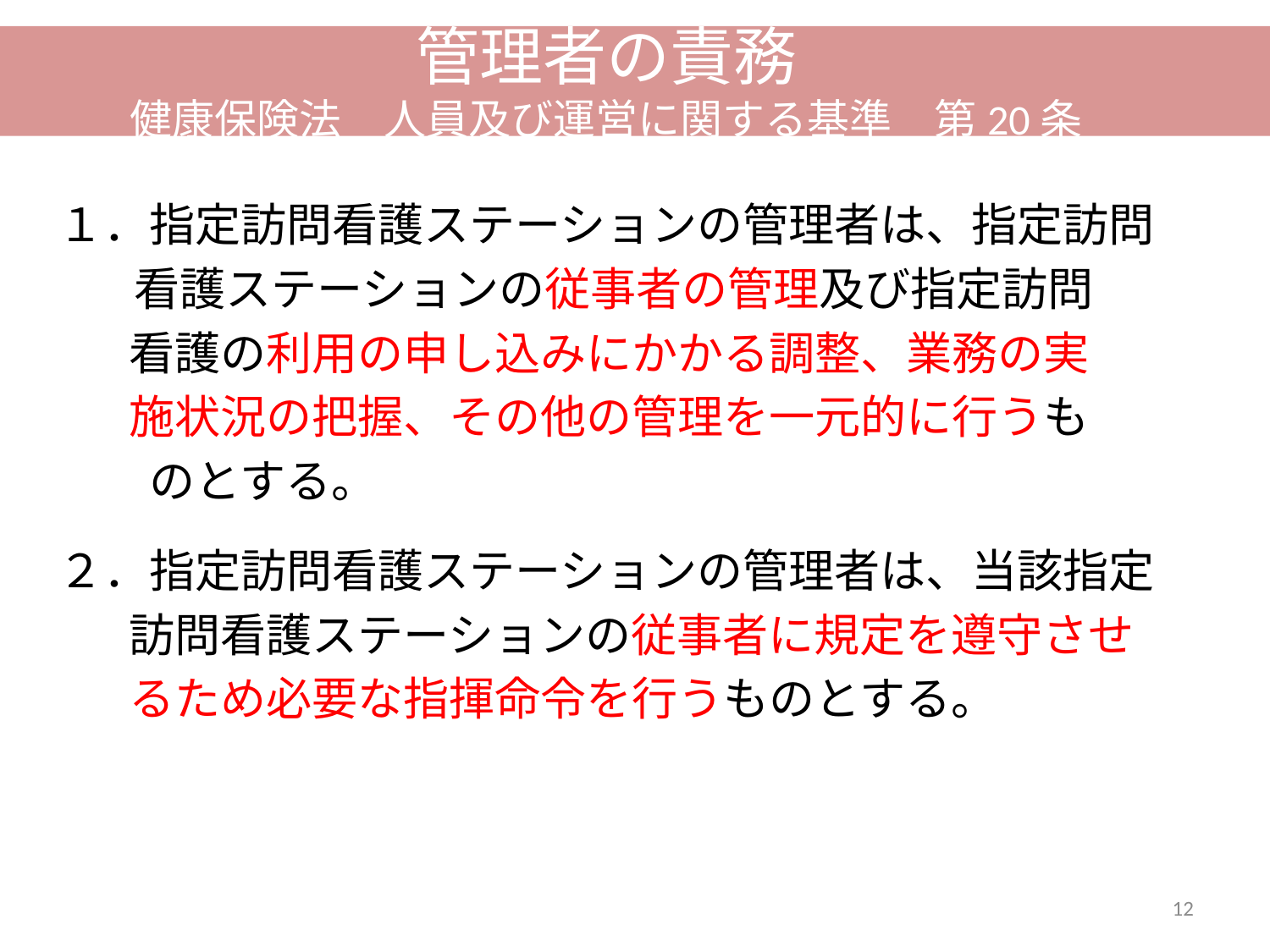

管理者の責務
健康保険法　人員及び運営に関する基準　第20条
１．指定訪問看護ステーションの管理者は、指定訪問
　   看護ステーションの従事者の管理及び指定訪問
      看護の利用の申し込みにかかる調整、業務の実
      施状況の把握、その他の管理を一元的に行うも
　　のとする。

２．指定訪問看護ステーションの管理者は、当該指定
      訪問看護ステーションの従事者に規定を遵守させ
      るため必要な指揮命令を行うものとする。
12